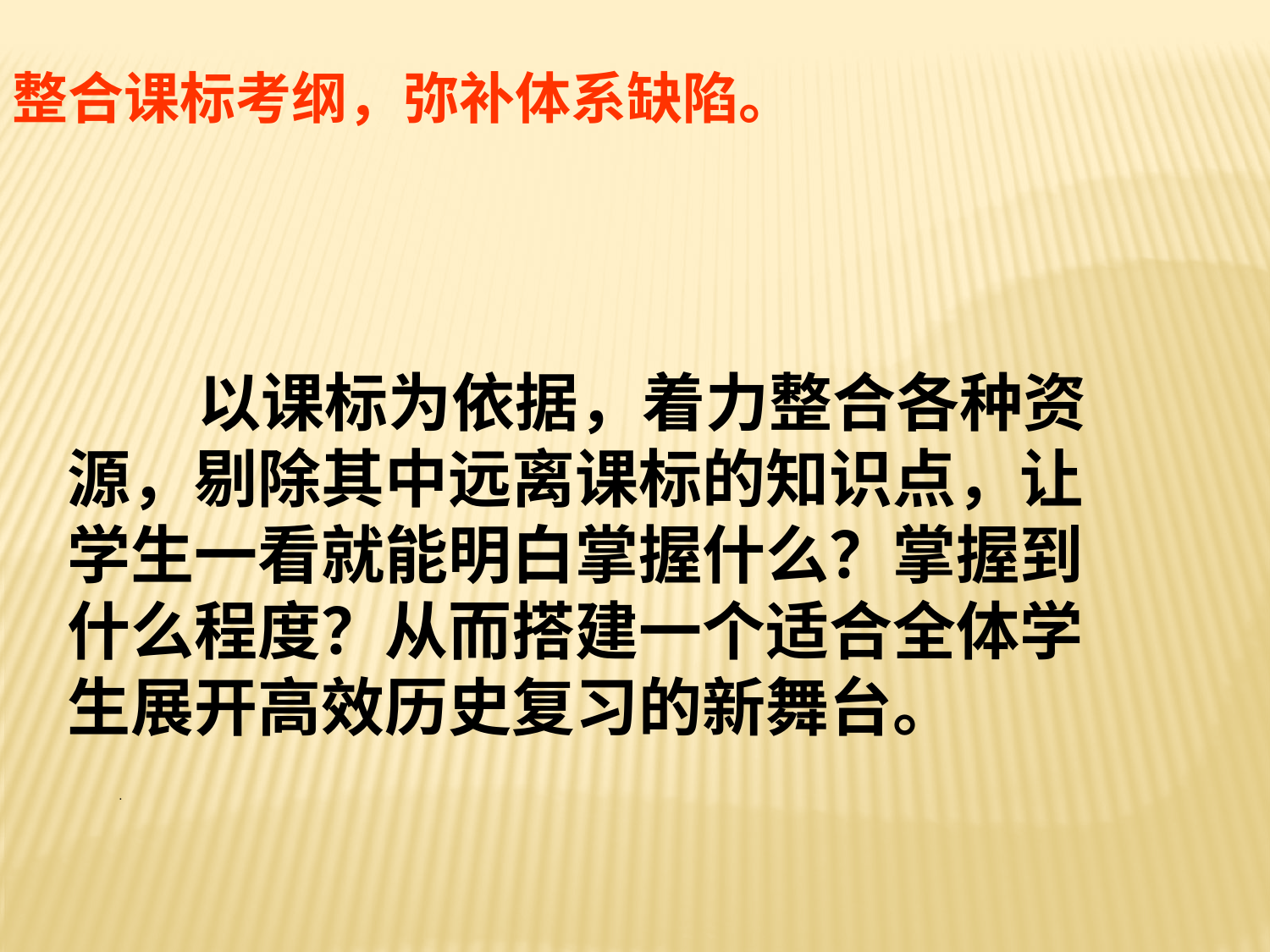

整合课标考纲，弥补体系缺陷。
        以课标为依据，着力整合各种资源，剔除其中远离课标的知识点，让学生一看就能明白掌握什么？掌握到什么程度？从而搭建一个适合全体学生展开高效历史复习的新舞台。